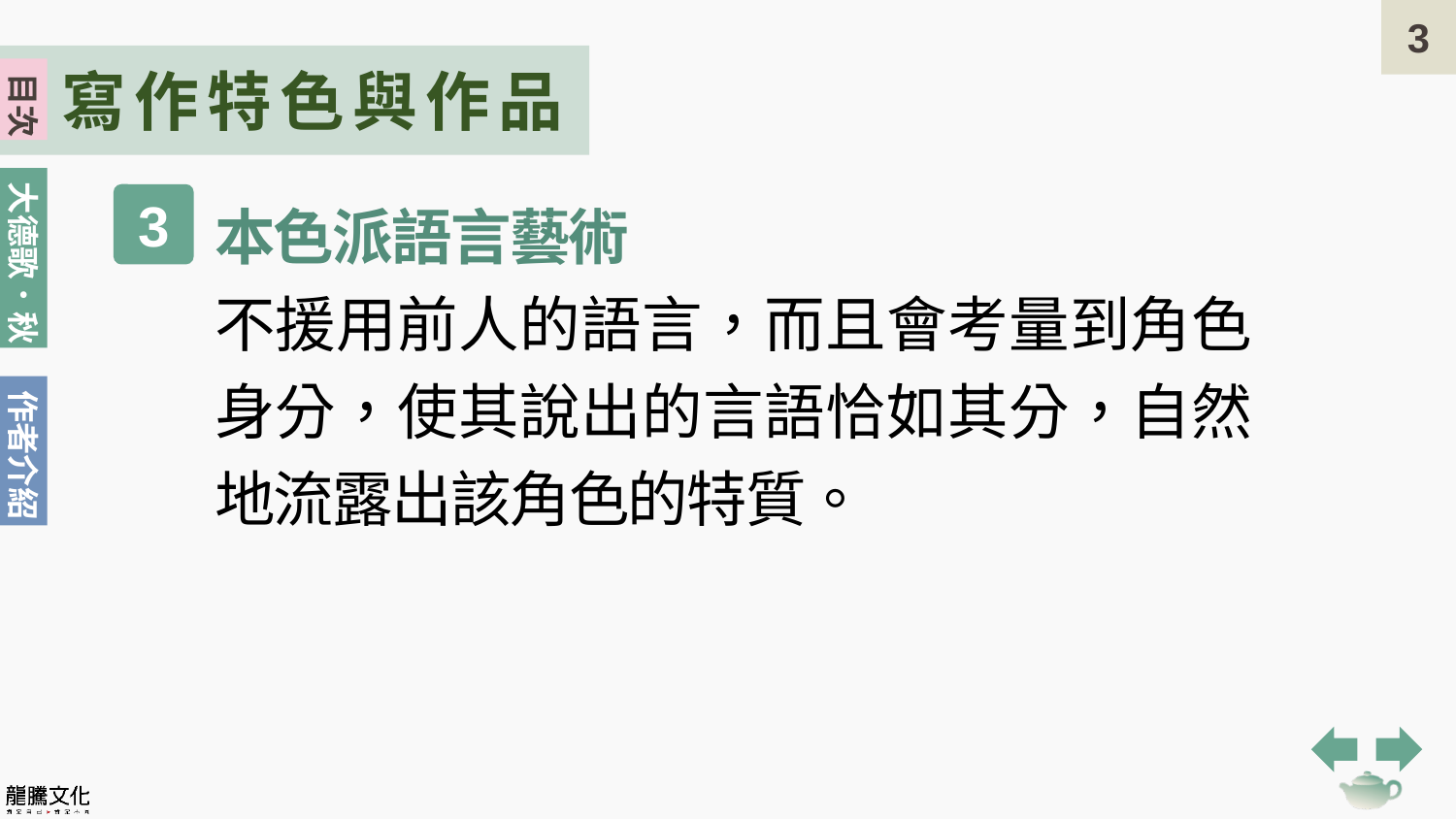

寫作特色與作品
目次
本色派語言藝術
3
不援用前人的語言，而且會考量到角色身分，使其說出的言語恰如其分，自然地流露出該角色的特質。